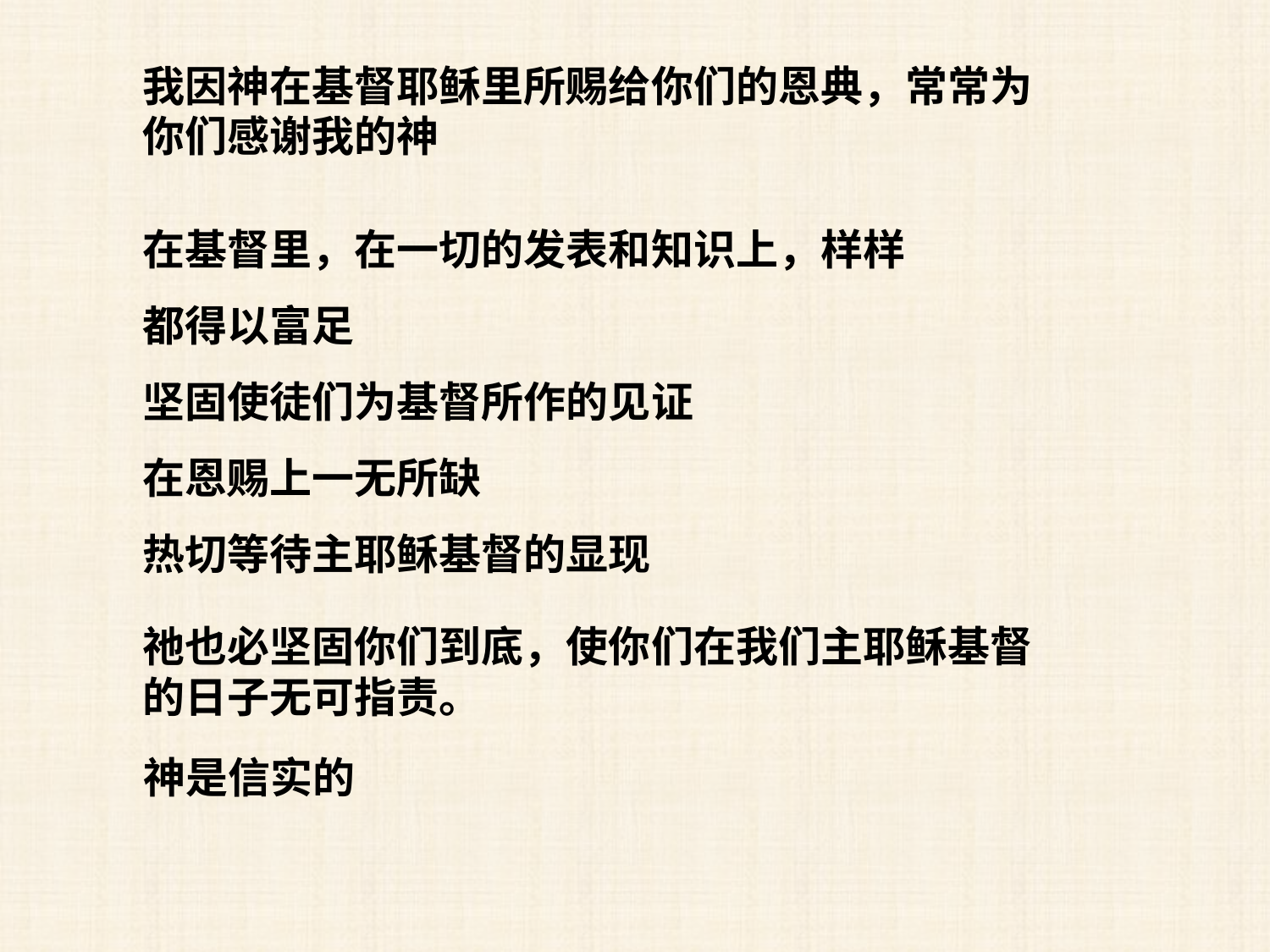

我因神在基督耶稣里所赐给你们的恩典，常常为你们感谢我的神
在基督里，在一切的发表和知识上，样样都得以富足
坚固使徒们为基督所作的见证
在恩赐上一无所缺
热切等待主耶稣基督的显现
祂也必坚固你们到底，使你们在我们主耶稣基督的日子无可指责。

神是信实的